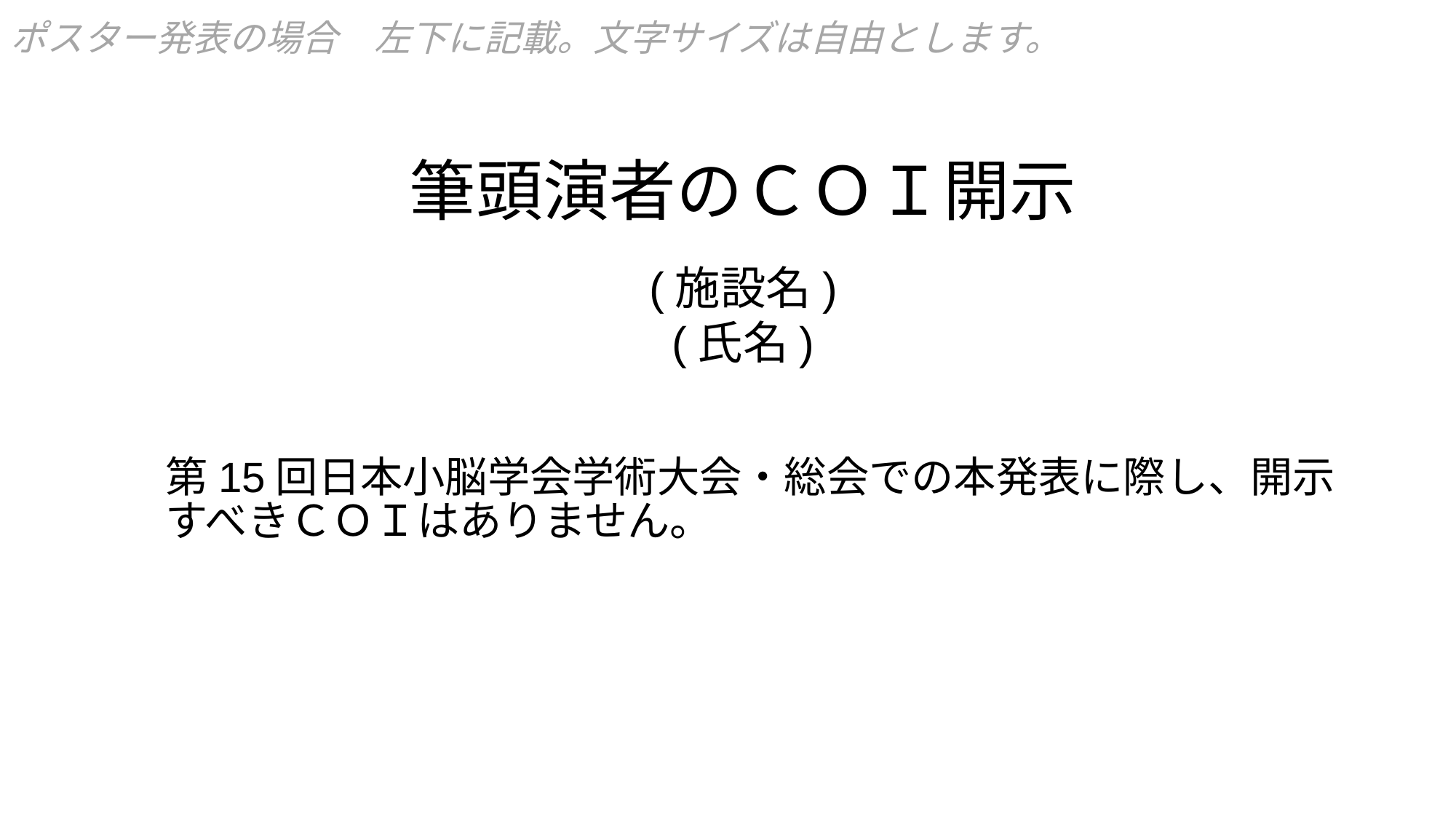

ポスター発表の場合　左下に記載。文字サイズは自由とします。
筆頭演者のＣＯＩ開示
(施設名)
(氏名)
第15回日本小脳学会学術大会・総会での本発表に際し、開示すべきＣＯＩはありません。